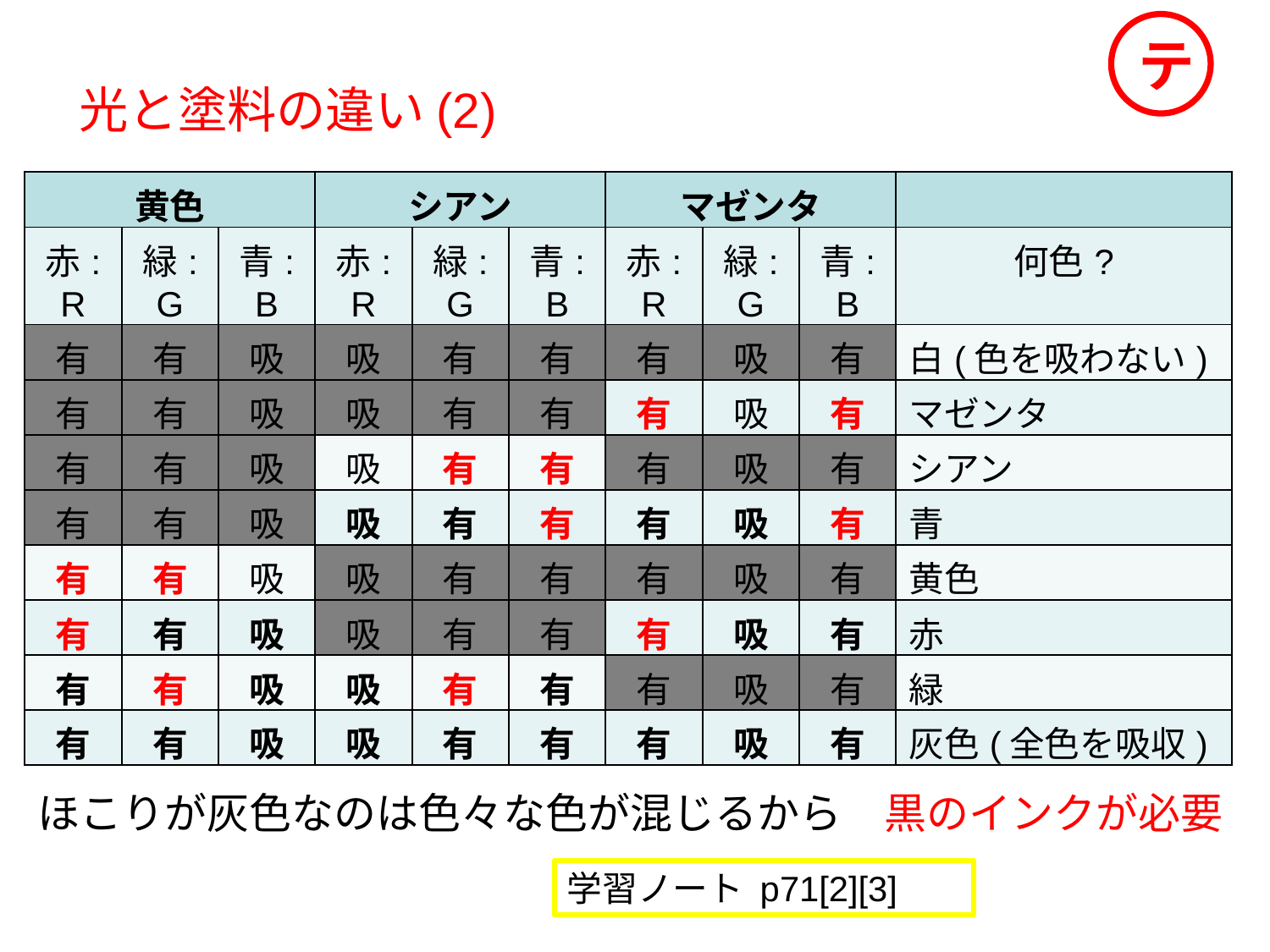

テ
光と塗料の違い(2)
| 黄色 |  |  | シアン |  |  | マゼンタ |  |  |  |
| --- | --- | --- | --- | --- | --- | --- | --- | --- | --- |
| 赤:R | 緑:G | 青:B | 赤:R | 緑:G | 青:B | 赤:R | 緑:G | 青:B | 何色? |
| 有 | 有 | 吸 | 吸 | 有 | 有 | 有 | 吸 | 有 | 白(色を吸わない) |
| 有 | 有 | 吸 | 吸 | 有 | 有 | 有 | 吸 | 有 | マゼンタ |
| 有 | 有 | 吸 | 吸 | 有 | 有 | 有 | 吸 | 有 | シアン |
| 有 | 有 | 吸 | 吸 | 有 | 有 | 有 | 吸 | 有 | 青 |
| 有 | 有 | 吸 | 吸 | 有 | 有 | 有 | 吸 | 有 | 黄色 |
| 有 | 有 | 吸 | 吸 | 有 | 有 | 有 | 吸 | 有 | 赤 |
| 有 | 有 | 吸 | 吸 | 有 | 有 | 有 | 吸 | 有 | 緑 |
| 有 | 有 | 吸 | 吸 | 有 | 有 | 有 | 吸 | 有 | 灰色(全色を吸収) |
ほこりが灰色なのは色々な色が混じるから　黒のインクが必要
学習ノート p71[2][3]